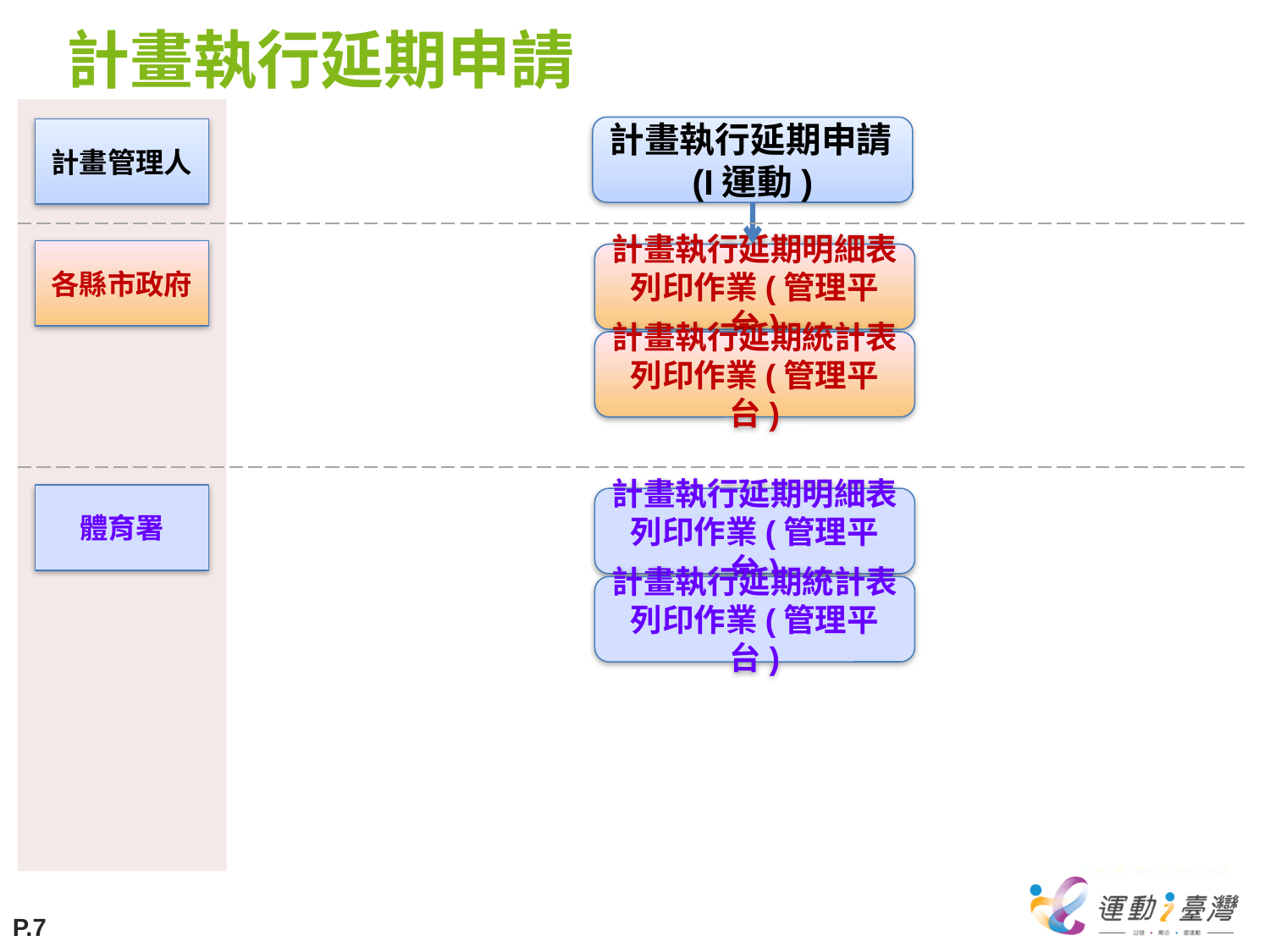

# 計畫執行延期申請

計畫執行延期申請(I運動)
計畫管理人
各縣市政府
計畫執行延期明細表列印作業(管理平台)
計畫執行延期統計表列印作業(管理平台)
體育署
計畫執行延期明細表列印作業(管理平台)
計畫執行延期統計表列印作業(管理平台)